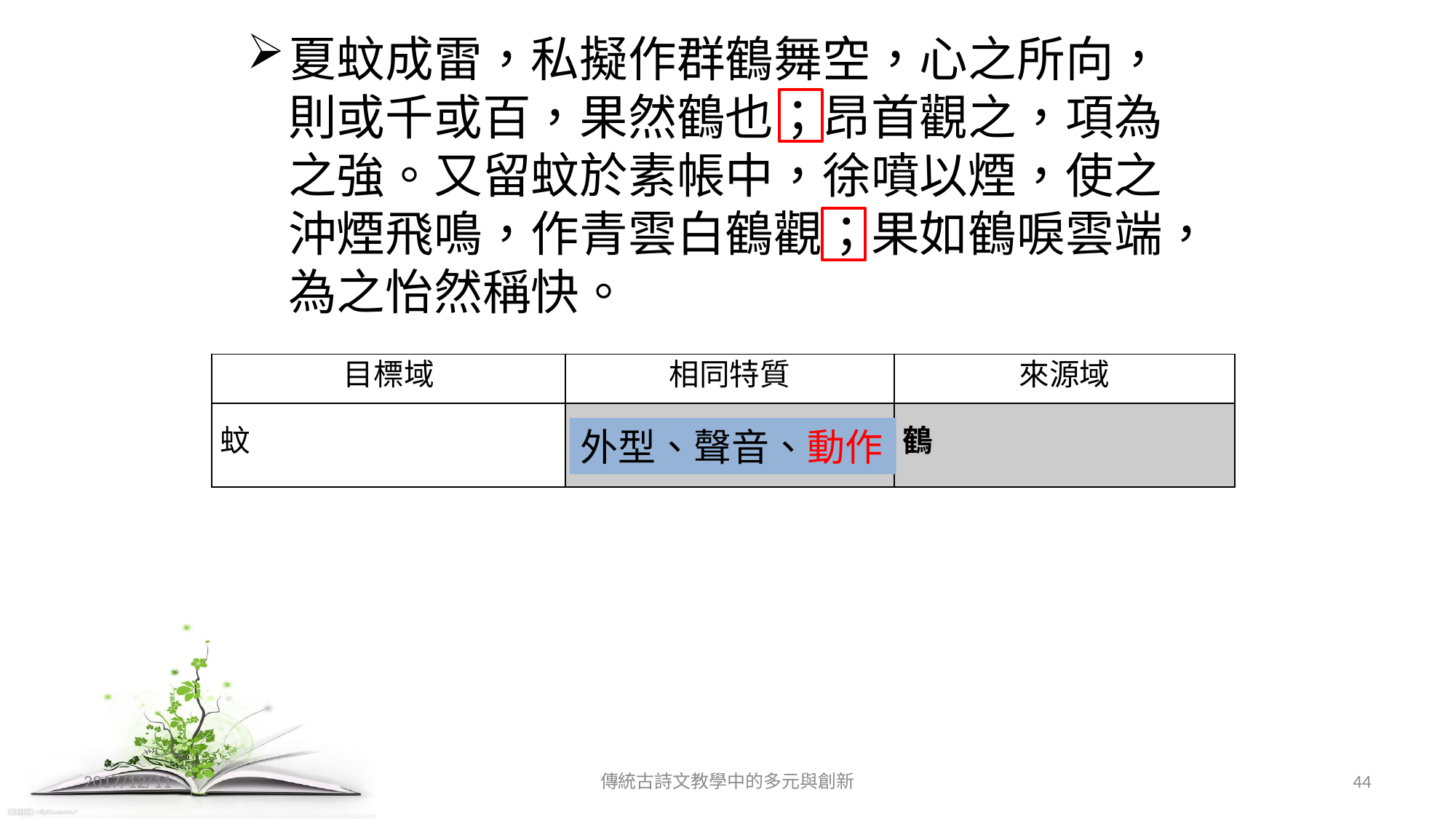

夏蚊成雷，私擬作群鶴舞空，心之所向，則或千或百，果然鶴也；昂首觀之，項為之強。又留蚊於素帳中，徐噴以煙，使之沖煙飛鳴，作青雲白鶴觀；果如鶴唳雲端，為之怡然稱快。

| 目標域 | 相同特質 | 來源域 |
| --- | --- | --- |
| 蚊 |  | 鶴 |
外型、聲音、動作
2017/12/11
傳統古詩文教學中的多元與創新
44